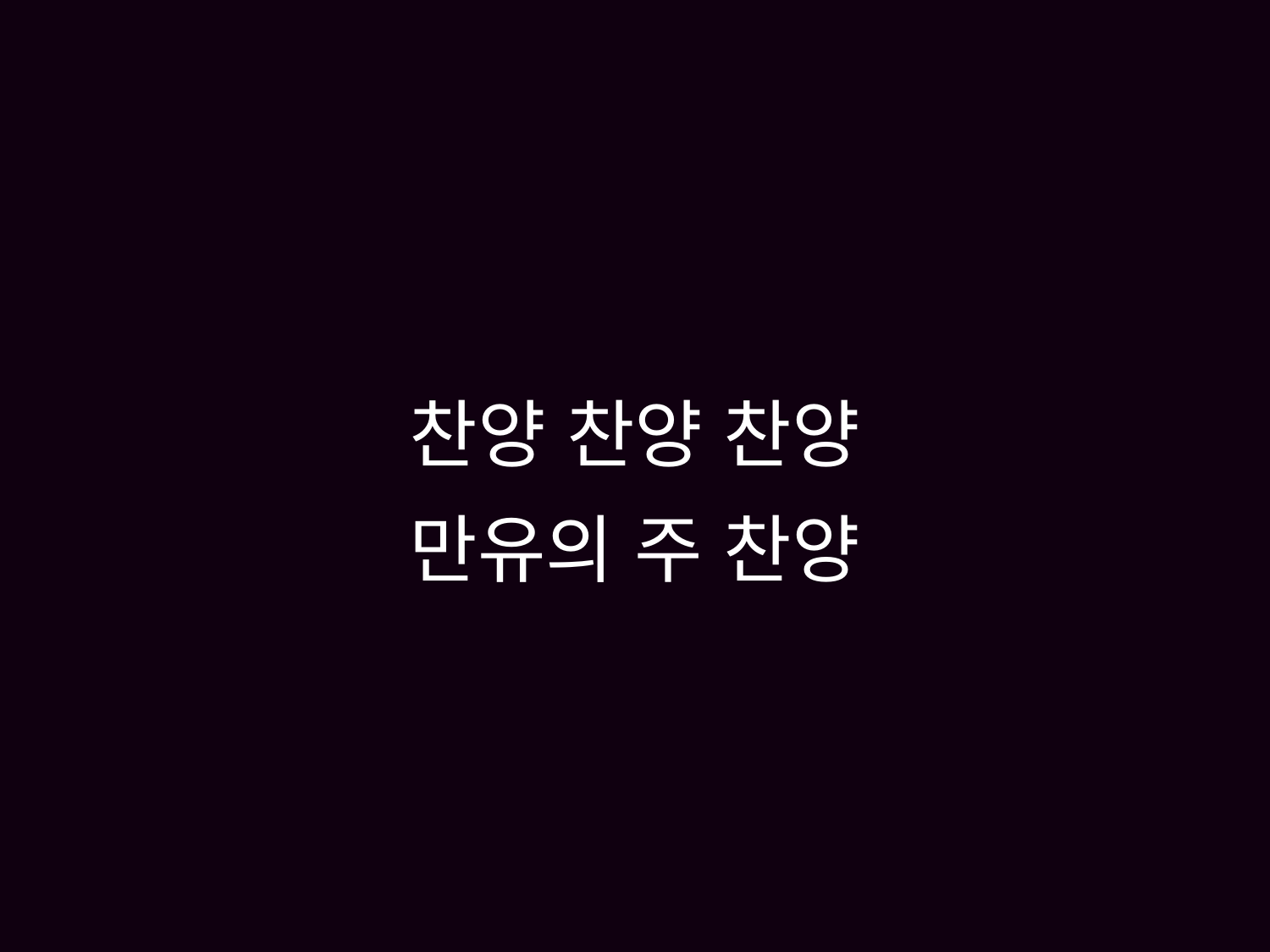

# 찬양 찬양 찬양 만유의 주 찬양